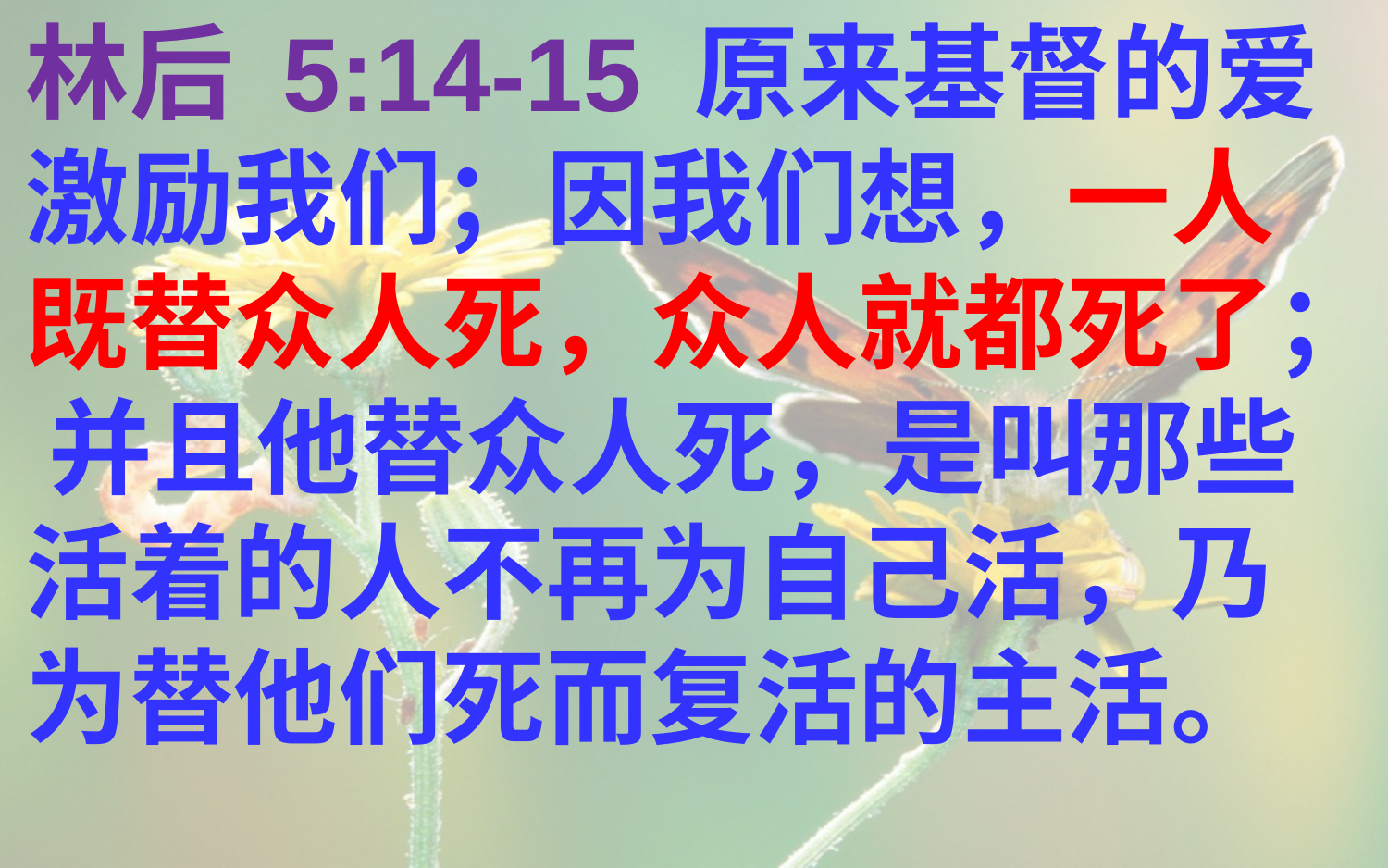

林后 5:14-15 原来基督的爱激励我们；因我们想，一人既替众人死，众人就都死了； 并且他替众人死，是叫那些活着的人不再为自己活，乃为替他们死而复活的主活。